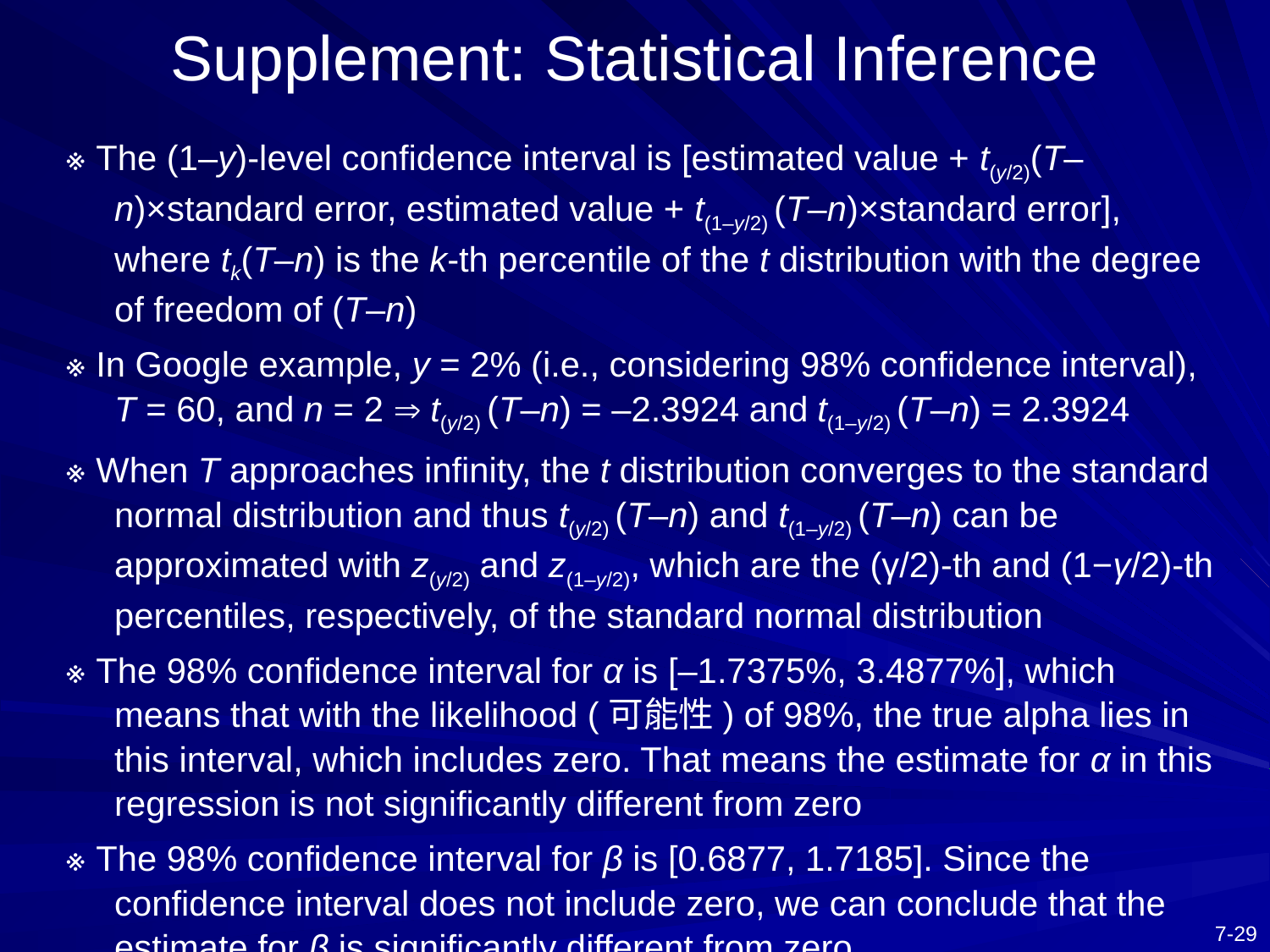

# Supplement: Statistical Inference
※ The (1–y)-level confidence interval is [estimated value + t(y/2)(T–n)×standard error, estimated value + t(1–y/2) (T–n)×standard error], where tk(T–n) is the k-th percentile of the t distribution with the degree of freedom of (T–n)
※ In Google example, y = 2% (i.e., considering 98% confidence interval), T = 60, and n = 2 ⇒ t(y/2) (T–n) = –2.3924 and t(1–y/2) (T–n) = 2.3924
※ When T approaches infinity, the t distribution converges to the standard normal distribution and thus t(y/2) (T–n) and t(1–y/2) (T–n) can be approximated with z(y/2) and z(1–y/2), which are the (γ/2)-th and (1−γ/2)-th percentiles, respectively, of the standard normal distribution
※ The 98% confidence interval for α is [–1.7375%, 3.4877%], which means that with the likelihood (可能性) of 98%, the true alpha lies in this interval, which includes zero. That means the estimate for α in this regression is not significantly different from zero
※ The 98% confidence interval for β is [0.6877, 1.7185]. Since the confidence interval does not include zero, we can conclude that the estimate for β is significantly different from zero